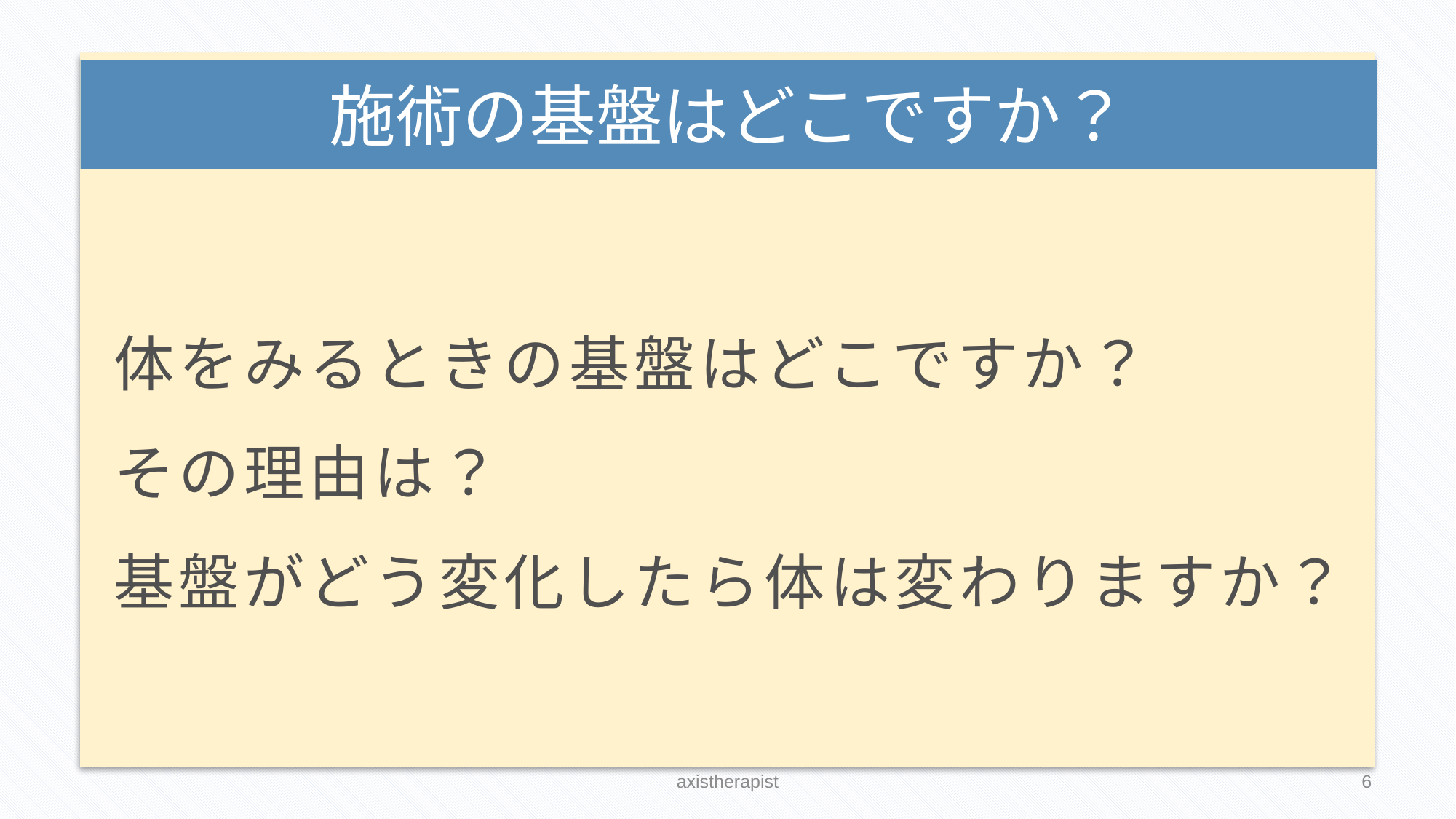

# 施術の基盤はどこですか？
体をみるときの基盤はどこですか？
その理由は？
基盤がどう変化したら体は変わりますか？
axistherapist
6